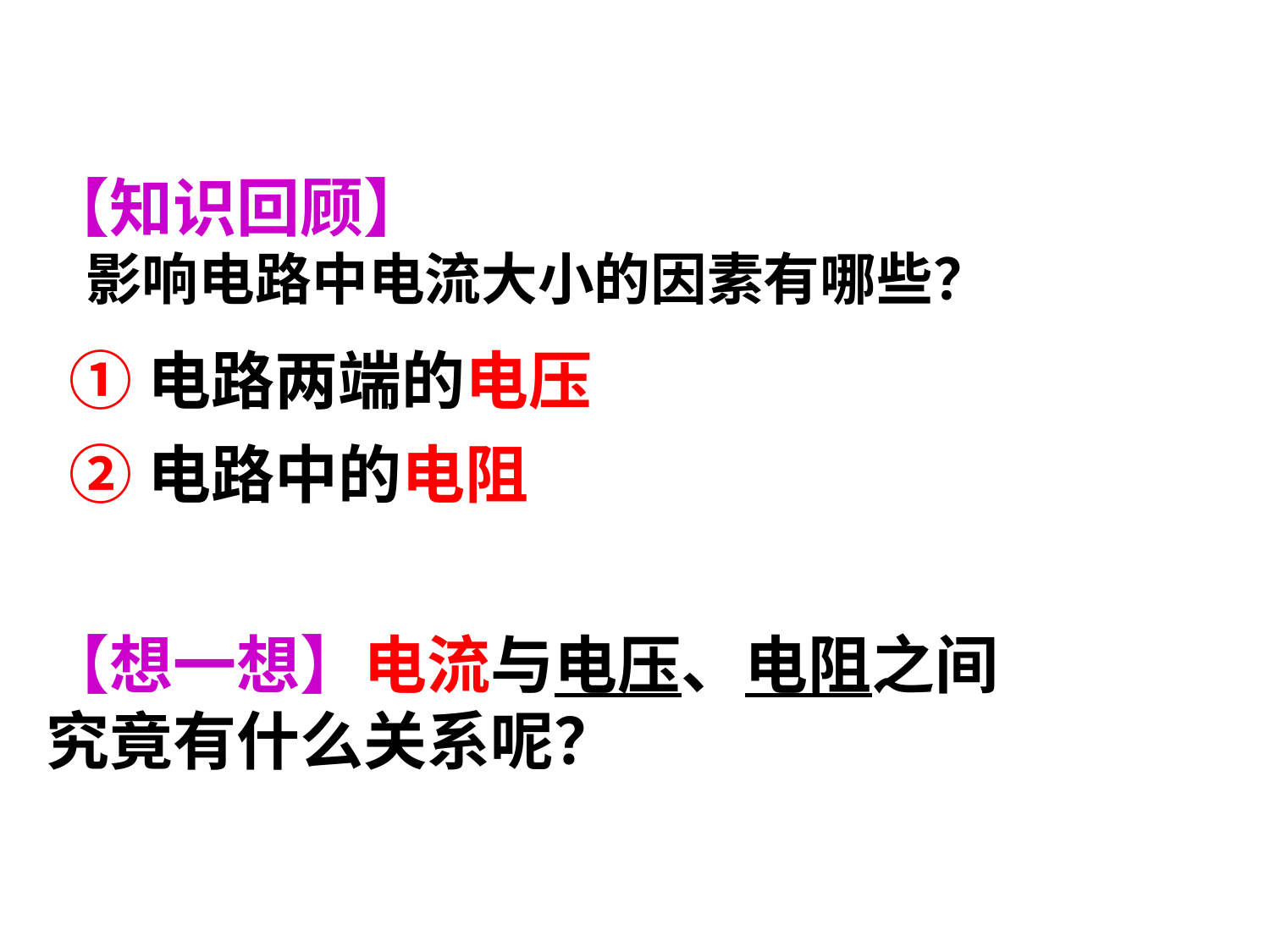

【知识回顾】
  影响电路中电流大小的因素有哪些？
①电路两端的电压
②电路中的电阻
【想一想】电流与电压、电阻之间究竟有什么关系呢？